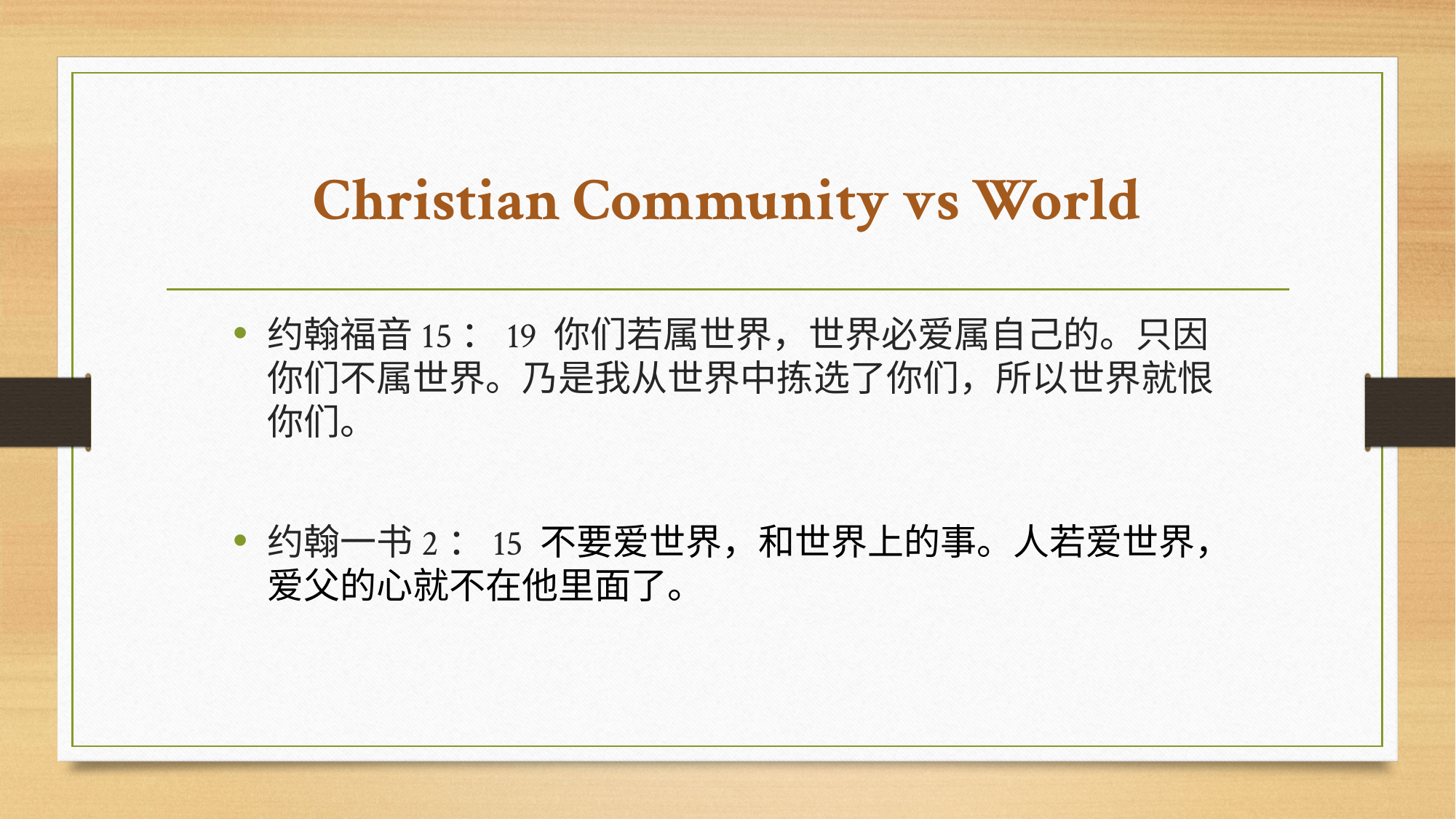

# Christian Community vs World
约翰福音15：19 你们若属世界，世界必爱属自己的。只因你们不属世界。乃是我从世界中拣选了你们，所以世界就恨你们。

约翰一书2：15 不要爱世界，和世界上的事。人若爱世界，爱父的心就不在他里面了。